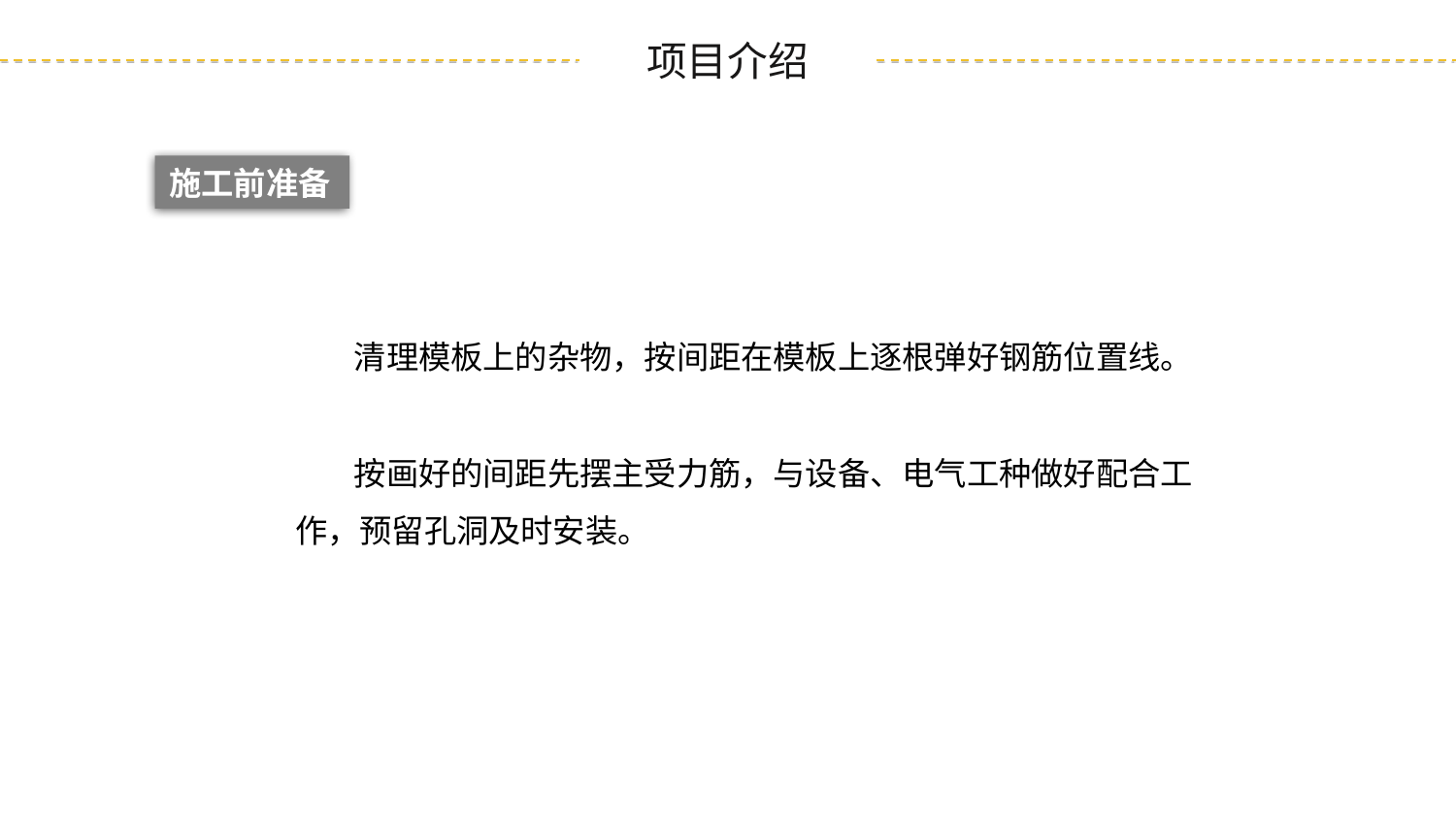

施工前准备
       清理模板上的杂物，按间距在模板上逐根弹好钢筋位置线。

       按画好的间距先摆主受力筋，与设备、电气工种做好配合工作，预留孔洞及时安装。